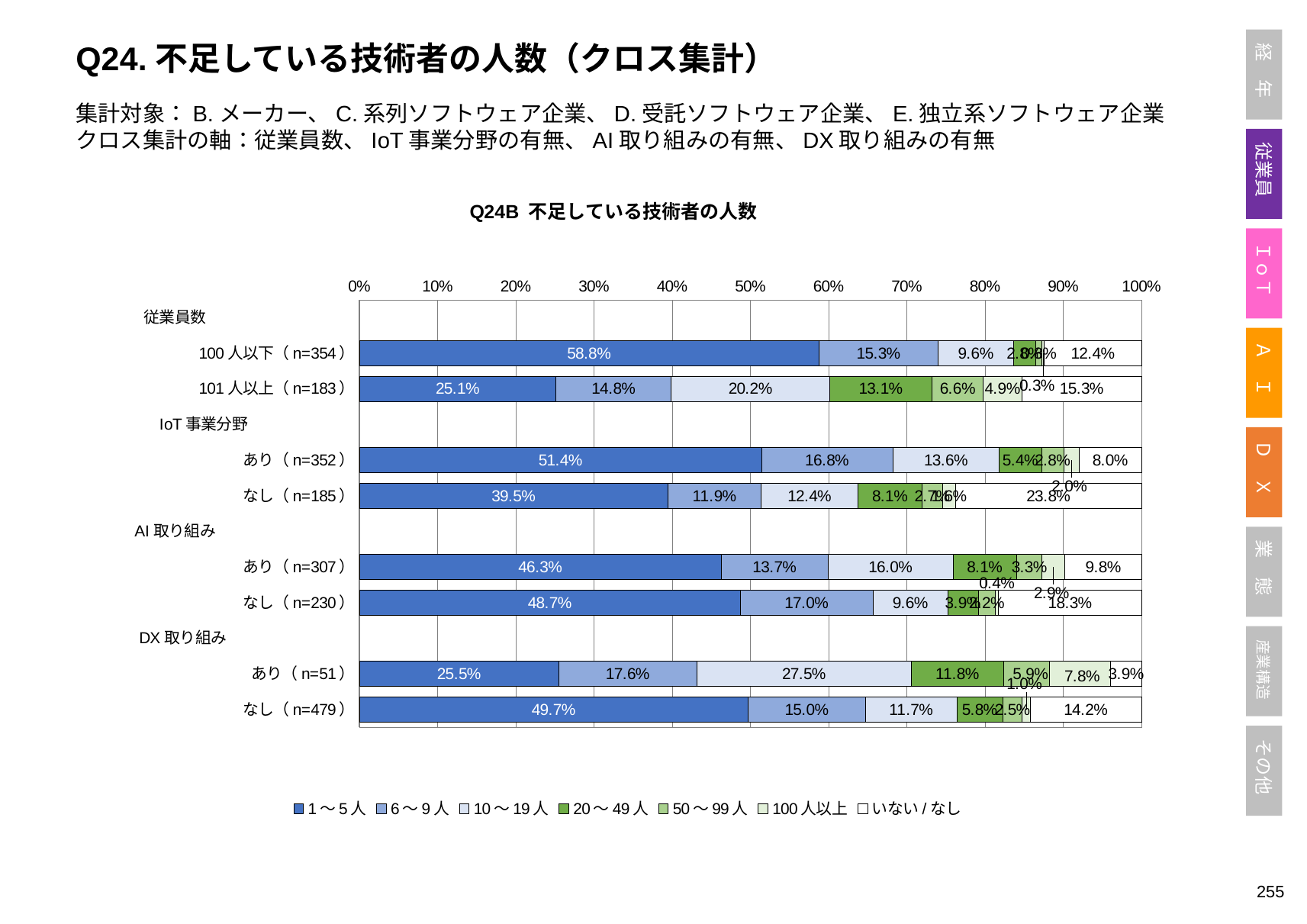

Q24.不足している技術者の人数（クロス集計）
集計対象：B.メーカー、C.系列ソフトウェア企業、D.受託ソフトウェア企業、E.独立系ソフトウェア企業
クロス集計の軸：従業員数、IoT事業分野の有無、AI取り組みの有無、DX取り組みの有無

### Chart: Q24B 不足している技術者の人数

| Category | 1～5人 | 6～9人 | 10～19人 | 20～49人 | 50～99人 | 100人以上 | いない/なし |
|---|---|---|---|---|---|---|---|
| 従業員数　　  　　　　　　　 | None | None | None | None | None | None | None |
| 100人以下（n=354） | 0.5875706214689266 | 0.15254237288135594 | 0.096045197740113 | 0.02824858757062147 | 0.00847457627118644 | 0.002824858757062147 | 0.12429378531073447 |
| 101人以上（n=183） | 0.25136612021857924 | 0.14754098360655737 | 0.20218579234972678 | 0.13114754098360656 | 0.06557377049180328 | 0.04918032786885246 | 0.15300546448087432 |
| IoT事業分野　　　　  　　  | None | None | None | None | None | None | None |
| あり（n=352） | 0.5142045454545454 | 0.16761363636363635 | 0.13636363636363635 | 0.05397727272727273 | 0.028409090909090908 | 0.019886363636363636 | 0.07954545454545454 |
| なし（n=185） | 0.3945945945945946 | 0.11891891891891893 | 0.12432432432432433 | 0.08108108108108109 | 0.02702702702702703 | 0.016216216216216217 | 0.23783783783783785 |
| AI取り組み　　　　　　　　　 | None | None | None | None | None | None | None |
| あり（n=307） | 0.46254071661237783 | 0.13680781758957655 | 0.15960912052117263 | 0.08143322475570032 | 0.03257328990228013 | 0.029315960912052116 | 0.09771986970684039 |
| なし（n=230） | 0.48695652173913045 | 0.16956521739130434 | 0.09565217391304348 | 0.0391304347826087 | 0.021739130434782608 | 0.004347826086956522 | 0.1826086956521739 |
| DX取り組み　　　　　　　　  | None | None | None | None | None | None | None |
| あり（n=51） | 0.2549019607843137 | 0.17647058823529413 | 0.27450980392156865 | 0.11764705882352941 | 0.058823529411764705 | 0.0784313725490196 | 0.0392156862745098 |
| なし（n=479） | 0.4968684759916493 | 0.15031315240083507 | 0.11691022964509394 | 0.05845511482254697 | 0.025052192066805846 | 0.010438413361169102 | 0.1419624217118998 |
255